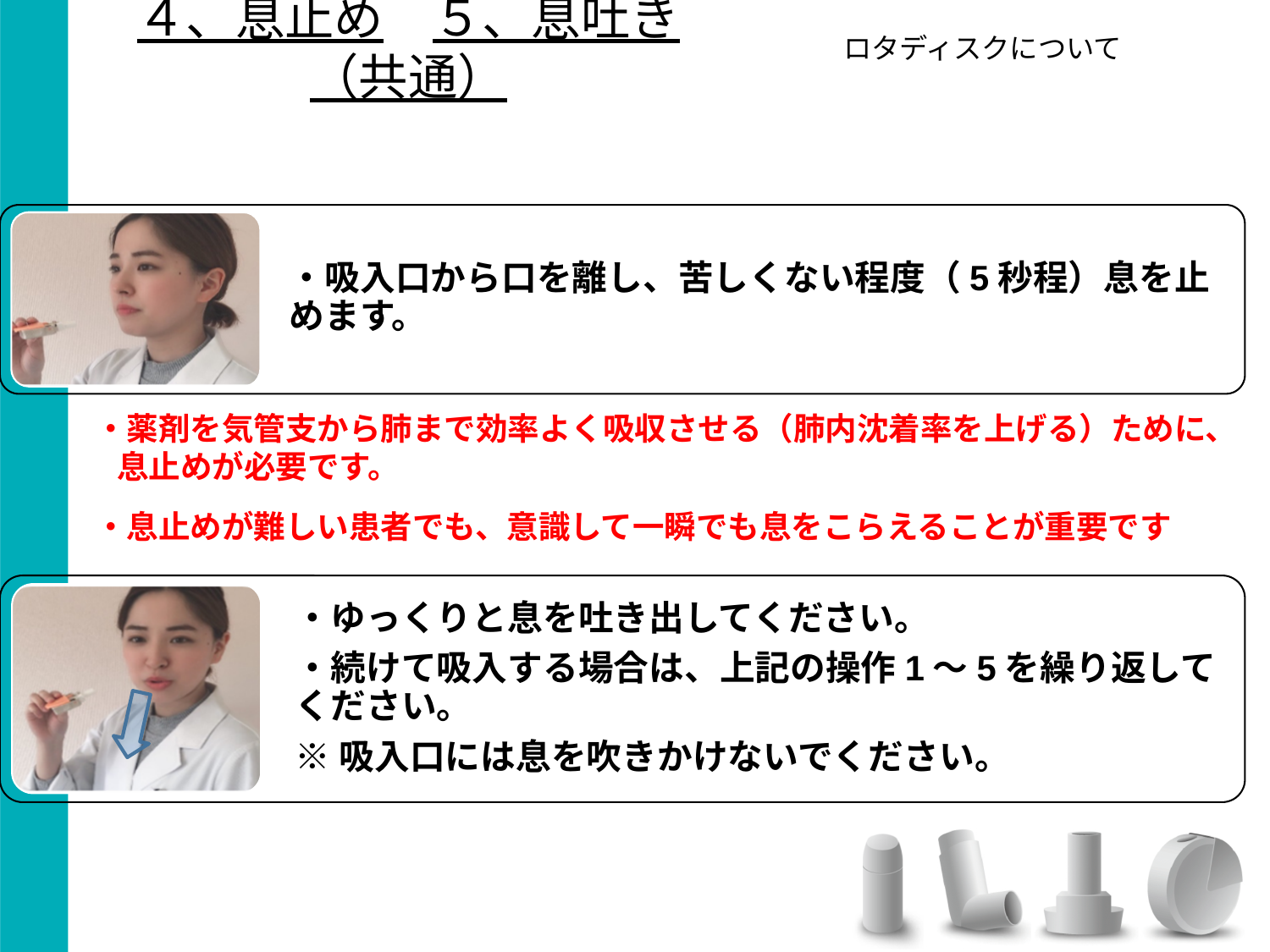

４、息止め　５、息吐き （共通）
# ロタディスクについて
・吸入口から口を離し、苦しくない程度（5秒程）息を止めます。
・薬剤を気管支から肺まで効率よく吸収させる（肺内沈着率を上げる）ために、
  息止めが必要です。

・息止めが難しい患者でも、意識して一瞬でも息をこらえることが重要です
・ゆっくりと息を吐き出してください。
・続けて吸入する場合は、上記の操作1～5を繰り返してください。
※吸入口には息を吹きかけないでください。